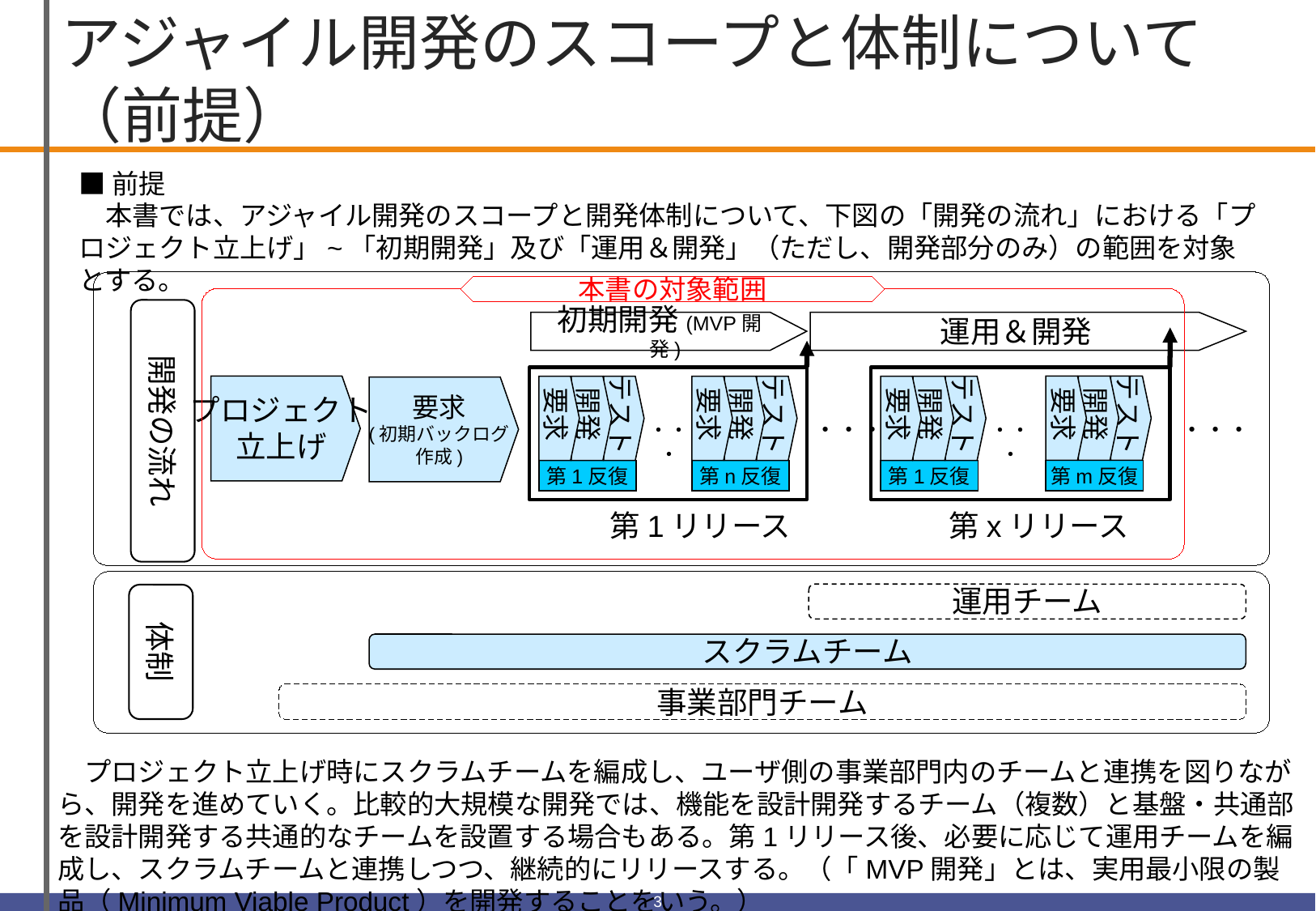

# アジャイル開発のスコープと体制について（前提）
■前提
　本書では、アジャイル開発のスコープと開発体制について、下図の「開発の流れ」における「プロジェクト立上げ」~「初期開発」及び「運用＆開発」（ただし、開発部分のみ）の範囲を対象とする。

本書の対象範囲

開発の流れ
初期開発(MVP開発)
運用＆開発

要求
開発
テスト
第m反復
プロジェクト
立上げ
要求
開発
テスト
第1反復
要求
開発
テスト
第n反復
要求
開発
テスト
第1反復
・・・
・・・
・・・

第1リリース
第xリリース
要求
(初期バックログ
作成)
・・・

運用チーム
体制
スクラムチーム
事業部門チーム
　プロジェクト立上げ時にスクラムチームを編成し、ユーザ側の事業部門内のチームと連携を図りながら、開発を進めていく。比較的大規模な開発では、機能を設計開発するチーム（複数）と基盤・共通部を設計開発する共通的なチームを設置する場合もある。第1リリース後、必要に応じて運用チームを編成し、スクラムチームと連携しつつ、継続的にリリースする。（「MVP開発」とは、実用最小限の製品（Minimum Viable Product）を開発することをいう。）
3